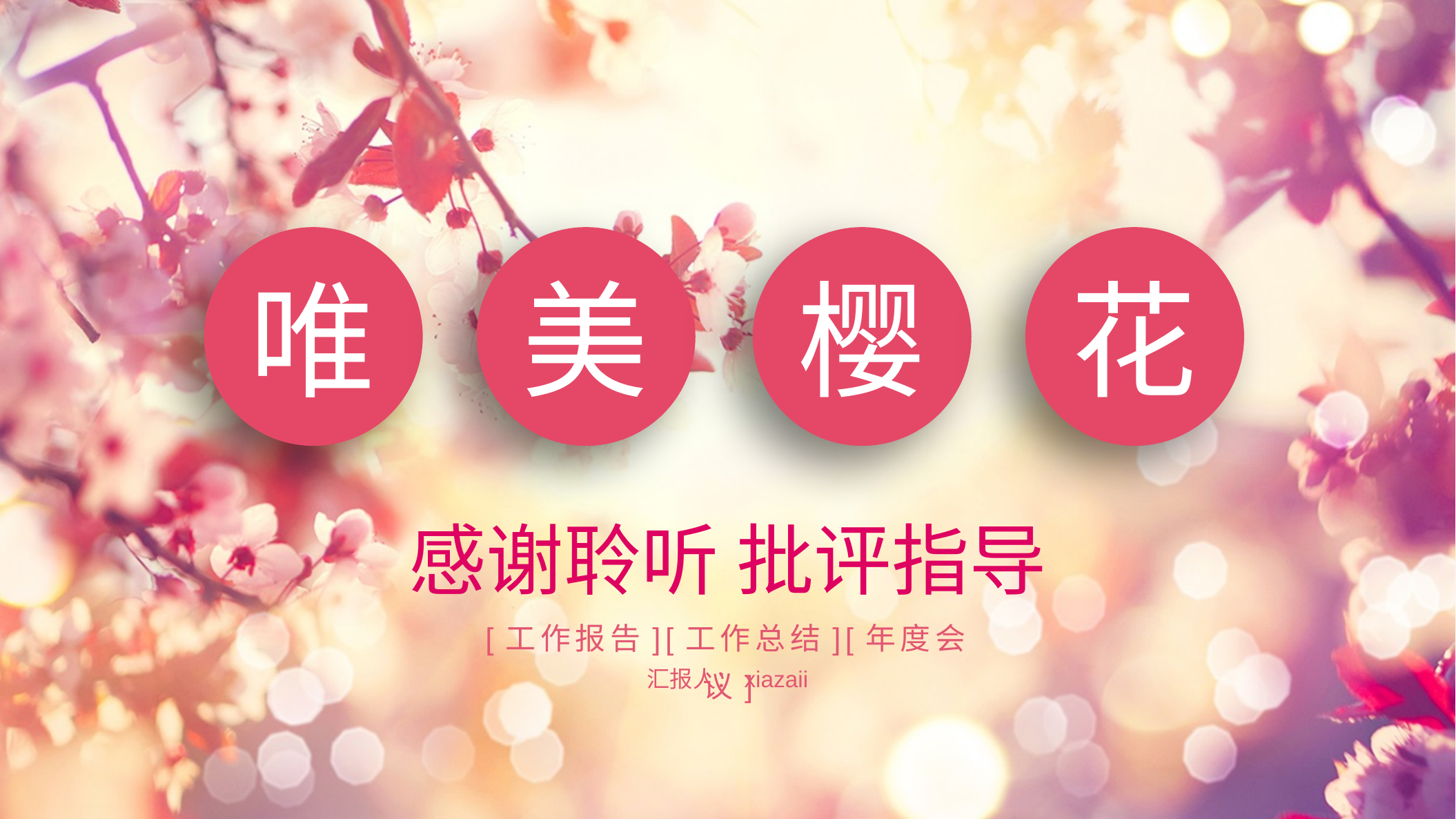

唯

美

樱

花
感谢聆听 批评指导
[工作报告][工作总结][年度会议]
汇报人：xiazaii